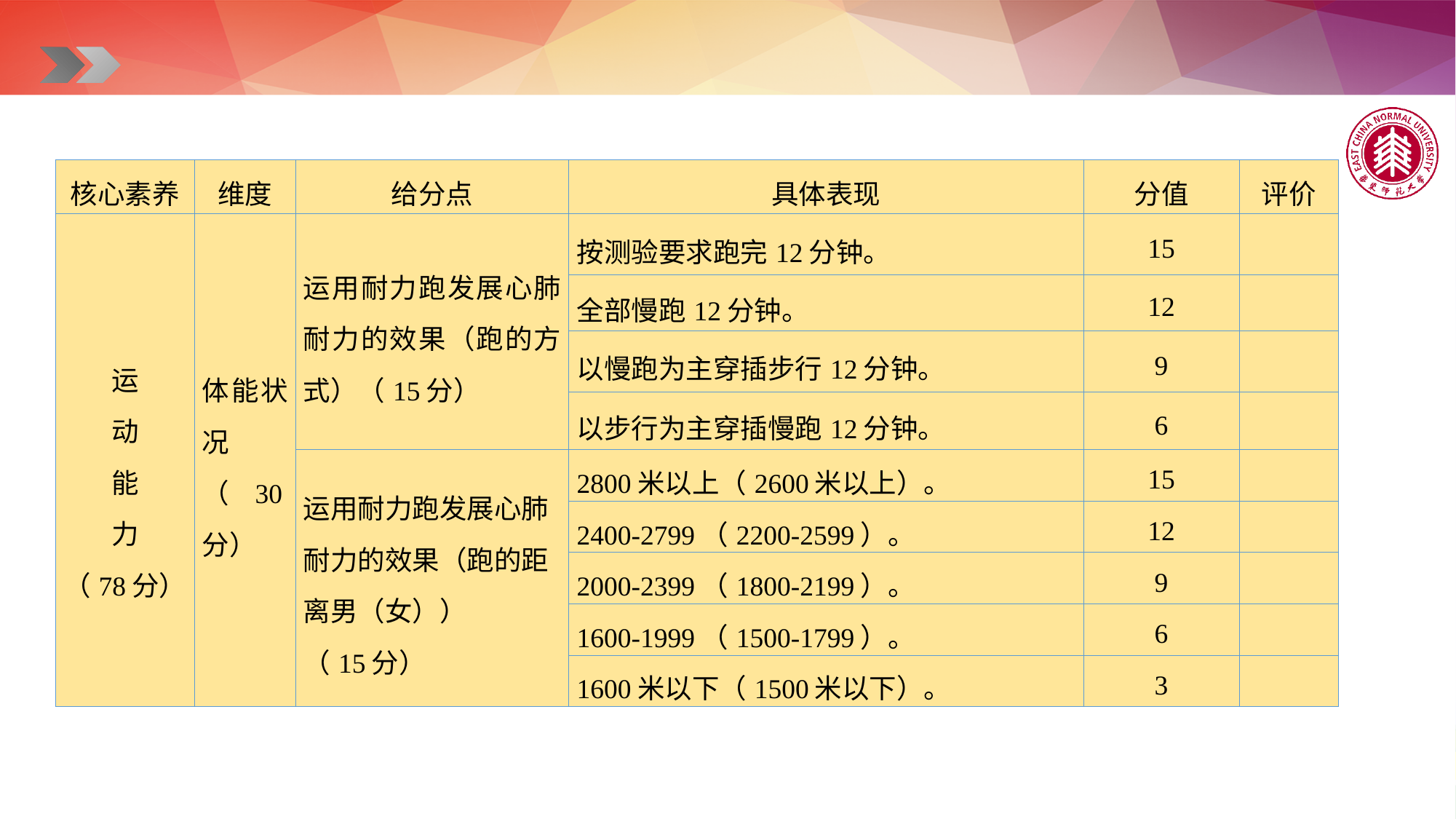

| 核心素养 | 维度 | 给分点 | 具体表现 | 分值 | 评价 |
| --- | --- | --- | --- | --- | --- |
| 运 动 能 力 （78分） | 体能状况（30分） | 运用耐力跑发展心肺耐力的效果（跑的方式）（15分） | 按测验要求跑完12分钟。 | 15 |  |
|  |  |  | 全部慢跑12分钟。 | 12 |  |
|  |  |  | 以慢跑为主穿插步行12分钟。 | 9 |  |
|  |  |  | 以步行为主穿插慢跑12分钟。 | 6 |  |
|  |  | 运用耐力跑发展心肺耐力的效果（跑的距离男（女）） （15分） | 2800米以上（2600米以上）。 | 15 |  |
|  |  |  | 2400-2799（2200-2599）。 | 12 |  |
|  |  |  | 2000-2399（1800-2199）。 | 9 |  |
|  |  |  | 1600-1999（1500-1799）。 | 6 |  |
|  |  |  | 1600米以下（1500米以下）。 | 3 |  |